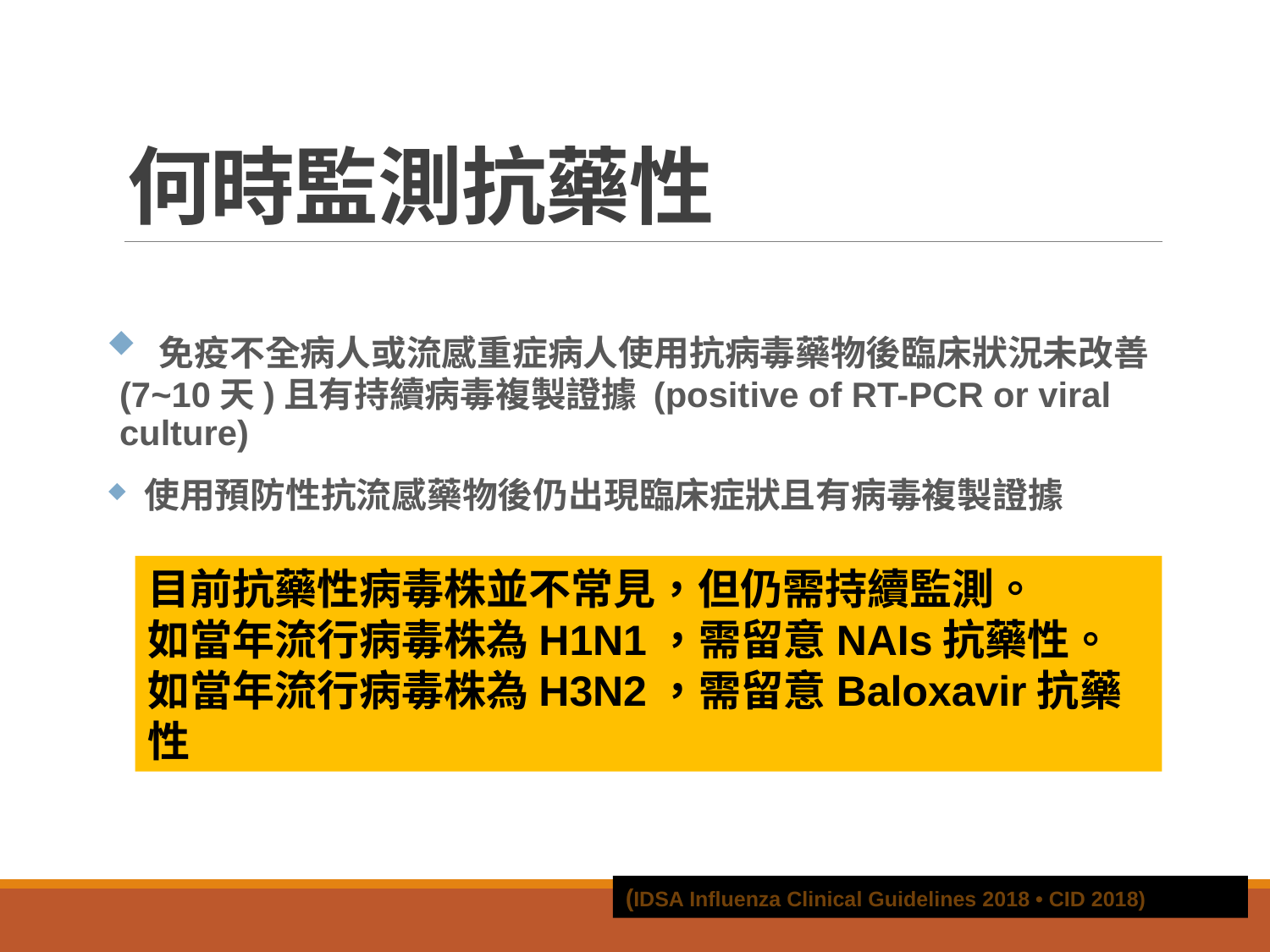

# 何時監測抗藥性
 免疫不全病人或流感重症病人使用抗病毒藥物後臨床狀況未改善(7~10天)且有持續病毒複製證據 (positive of RT-PCR or viral culture)
 使用預防性抗流感藥物後仍出現臨床症狀且有病毒複製證據

目前抗藥性病毒株並不常見，但仍需持續監測。
如當年流行病毒株為H1N1，需留意NAIs抗藥性。
如當年流行病毒株為H3N2，需留意Baloxavir抗藥性
(IDSA Influenza Clinical Guidelines 2018 • CID 2018)